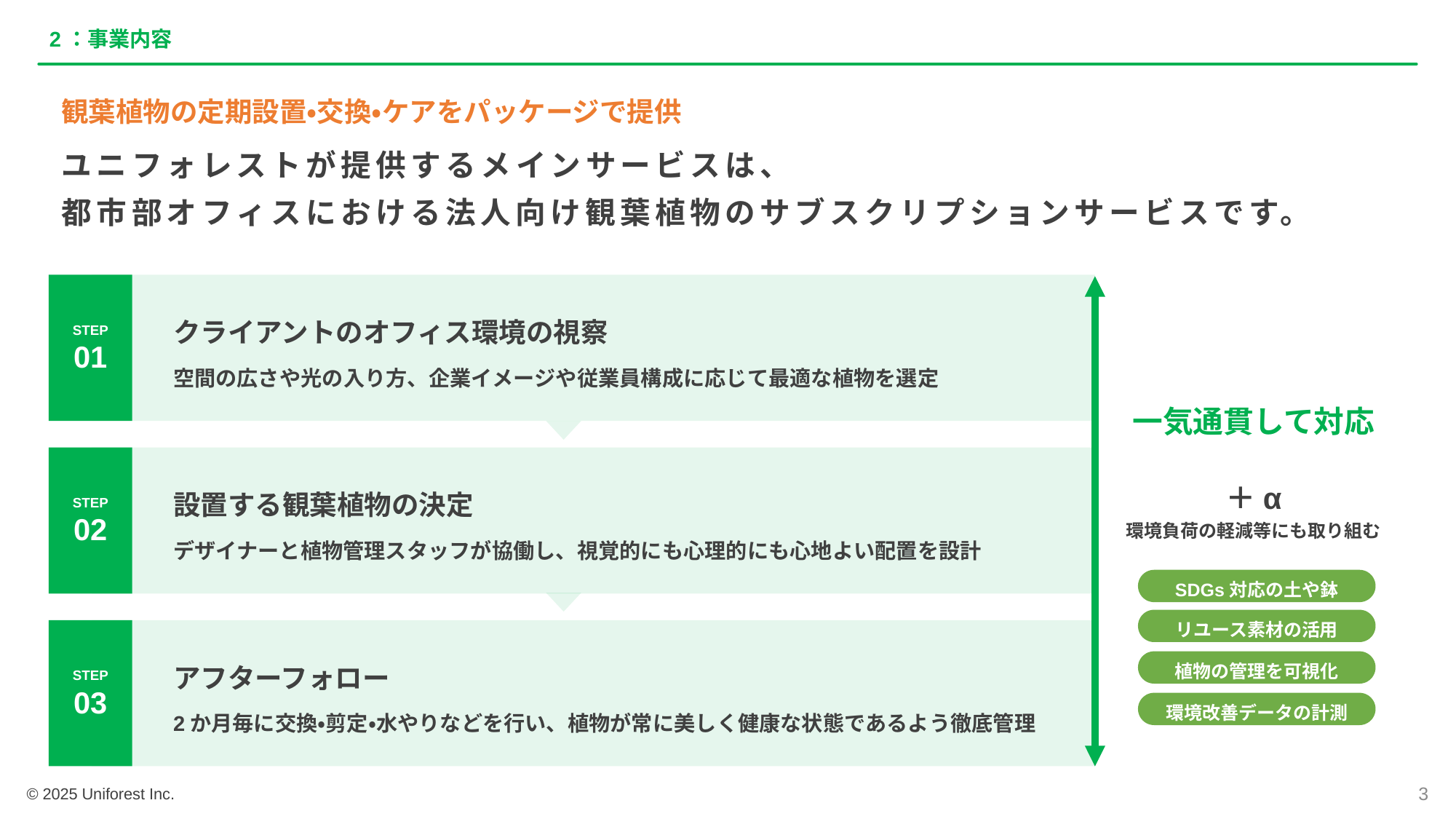

2：事業内容
観葉植物の定期設置・交換・ケアをパッケージで提供
ユニフォレストが提供するメインサービスは、
都市部オフィスにおける法人向け観葉植物のサブスクリプションサービスです。
STEP
01
クライアントのオフィス環境の視察
空間の広さや光の入り方、企業イメージや従業員構成に応じて最適な植物を選定
一気通貫して対応

STEP
02
設置する観葉植物の決定
デザイナーと植物管理スタッフが協働し、視覚的にも心理的にも心地よい配置を設計
＋α
環境負荷の軽減等にも取り組む
SDGs対応の土や鉢

リユース素材の活用
STEP
03
アフターフォロー
2か月毎に交換・剪定・水やりなどを行い、植物が常に美しく健康な状態であるよう徹底管理
植物の管理を可視化
環境改善データの計測
3
© 2025 Uniforest Inc.